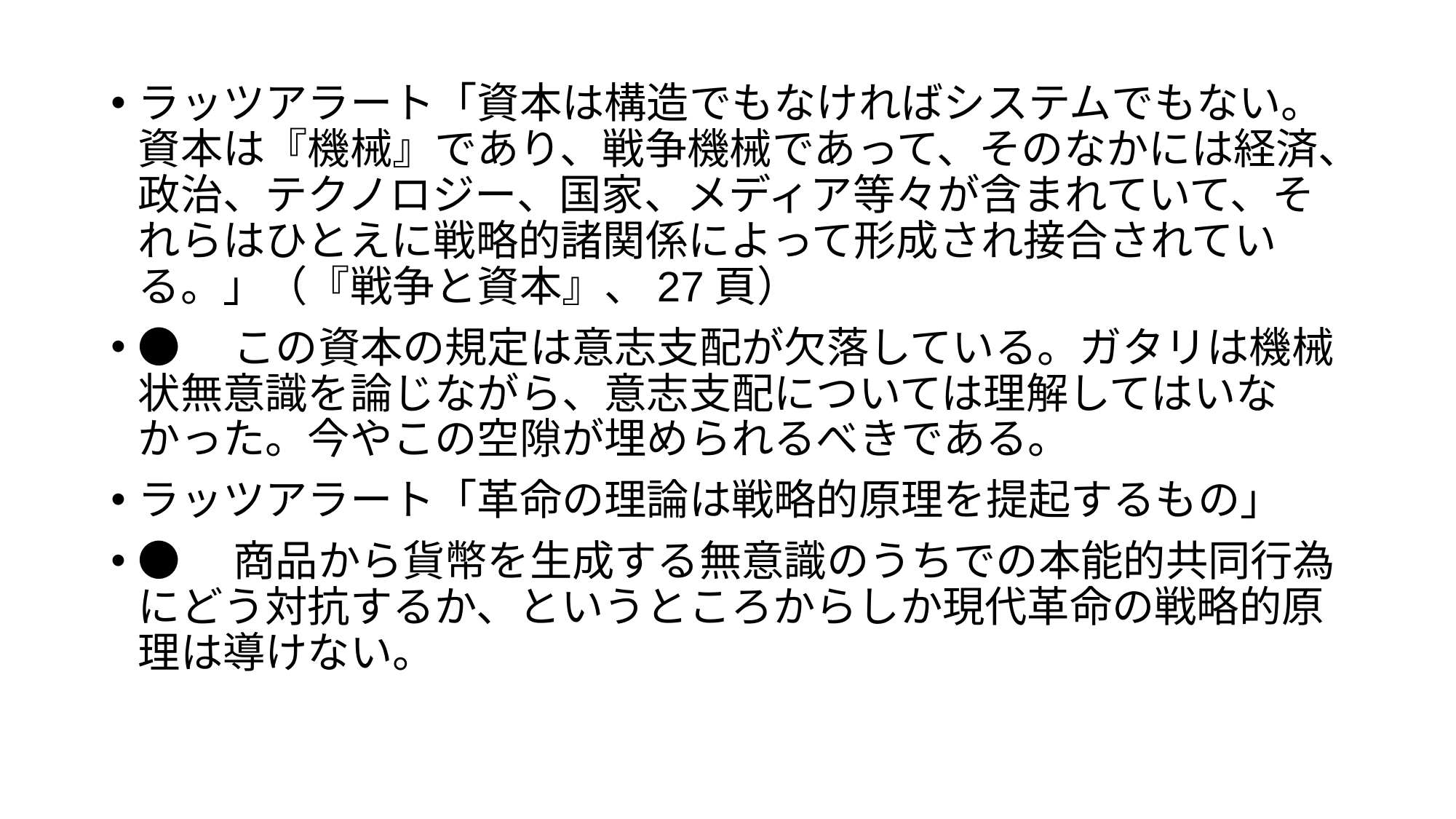

#
ラッツアラート「資本は構造でもなければシステムでもない。資本は『機械』であり、戦争機械であって、そのなかには経済、政治、テクノロジー、国家、メディア等々が含まれていて、それらはひとえに戦略的諸関係によって形成され接合されている。」（『戦争と資本』、27頁）
●　この資本の規定は意志支配が欠落している。ガタリは機械状無意識を論じながら、意志支配については理解してはいなかった。今やこの空隙が埋められるべきである。
ラッツアラート「革命の理論は戦略的原理を提起するもの」
●　商品から貨幣を生成する無意識のうちでの本能的共同行為にどう対抗するか、というところからしか現代革命の戦略的原理は導けない。